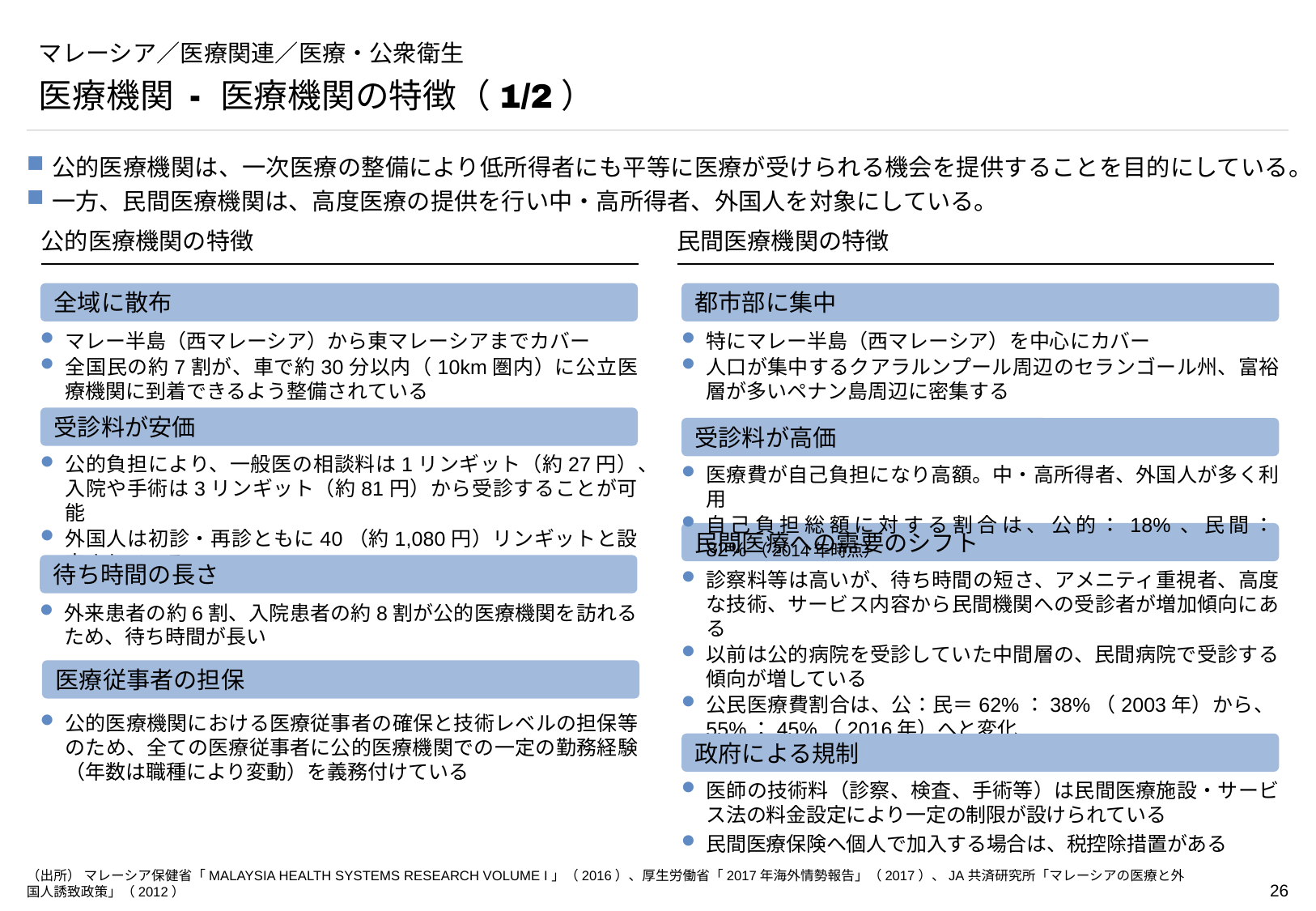

# マレーシア／医療関連／医療・公衆衛生
医療機関 - 医療機関の特徴（1/2）
公的医療機関は、一次医療の整備により低所得者にも平等に医療が受けられる機会を提供することを目的にしている。
一方、民間医療機関は、高度医療の提供を行い中・高所得者、外国人を対象にしている。
公的医療機関の特徴
民間医療機関の特徴
全域に散布
都市部に集中
マレー半島（西マレーシア）から東マレーシアまでカバー
全国民の約7割が、車で約30分以内（10km圏内）に公立医療機関に到着できるよう整備されている
特にマレー半島（西マレーシア）を中心にカバー
人口が集中するクアラルンプール周辺のセランゴール州、富裕層が多いペナン島周辺に密集する
受診料が安価
受診料が高価
公的負担により、一般医の相談料は1リンギット（約27円）、入院や手術は3リンギット（約81円）から受診することが可能
外国人は初診・再診ともに40（約1,080円）リンギットと設定されている
医療費が自己負担になり高額。中・高所得者、外国人が多く利用
自己負担総額に対する割合は、公的：18%、民間：82%（2014年時点）
民間医療への需要のシフト
待ち時間の長さ
診察料等は高いが、待ち時間の短さ、アメニティ重視者、高度な技術、サービス内容から民間機関への受診者が増加傾向にある
以前は公的病院を受診していた中間層の、民間病院で受診する傾向が増している
公民医療費割合は、公：民＝62%：38%（2003年）から、55%：45%（2016年）へと変化
外来患者の約6割、入院患者の約8割が公的医療機関を訪れるため、待ち時間が長い
医療従事者の担保
公的医療機関における医療従事者の確保と技術レベルの担保等のため、全ての医療従事者に公的医療機関での一定の勤務経験（年数は職種により変動）を義務付けている
政府による規制
医師の技術料（診察、検査、手術等）は民間医療施設・サービス法の料金設定により一定の制限が設けられている
民間医療保険へ個人で加入する場合は、税控除措置がある
（出所） マレーシア保健省「MALAYSIA HEALTH SYSTEMS RESEARCH VOLUME I」（2016）、厚生労働省「2017年海外情勢報告」（2017）、JA共済研究所「マレーシアの医療と外国人誘致政策」（2012）